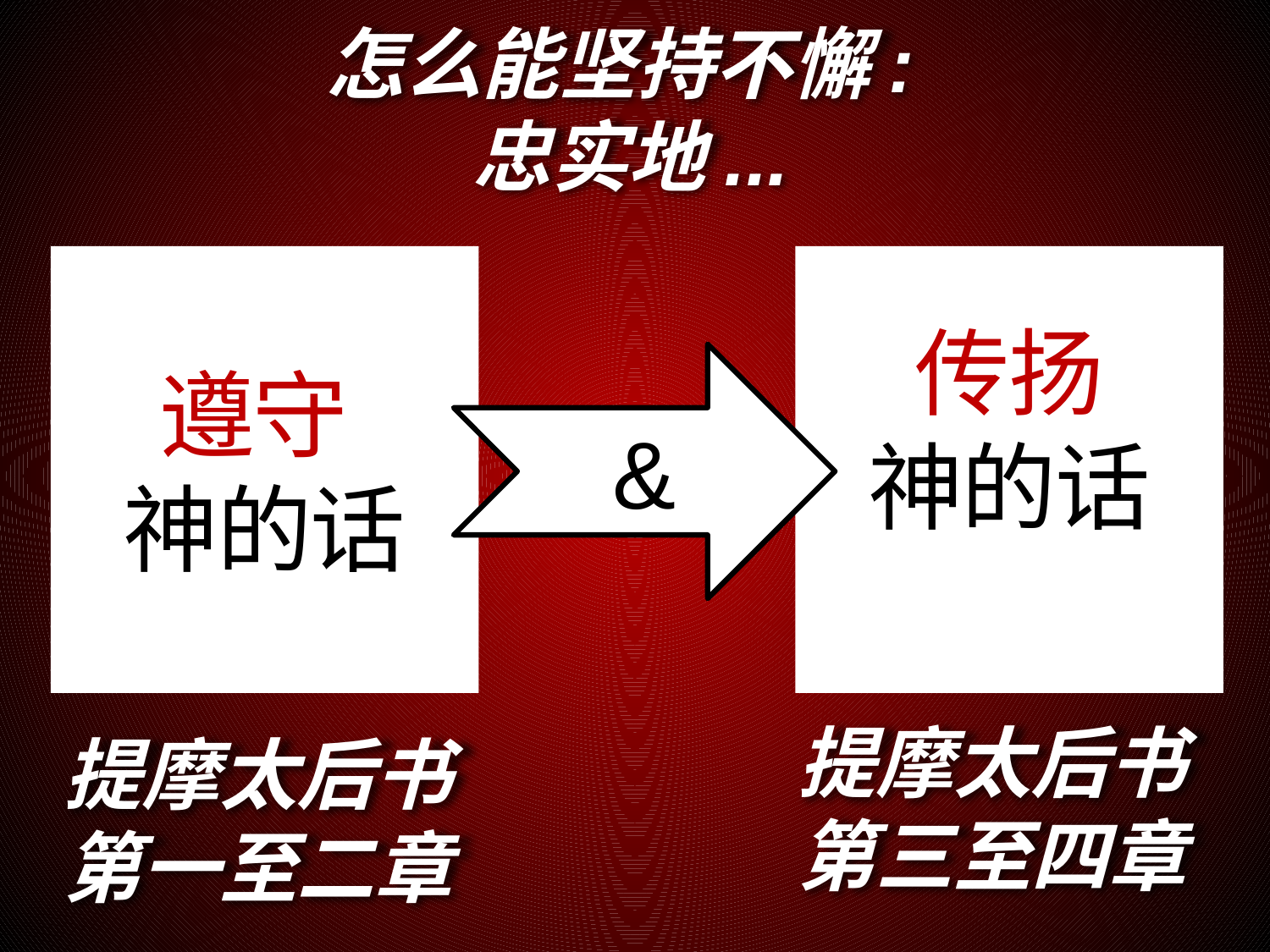

# 怎么能坚持不懈: 忠实地...
遵守
神的话
传扬
神的话

&
提摩太后书第三至四章
提摩太后书第一至二章